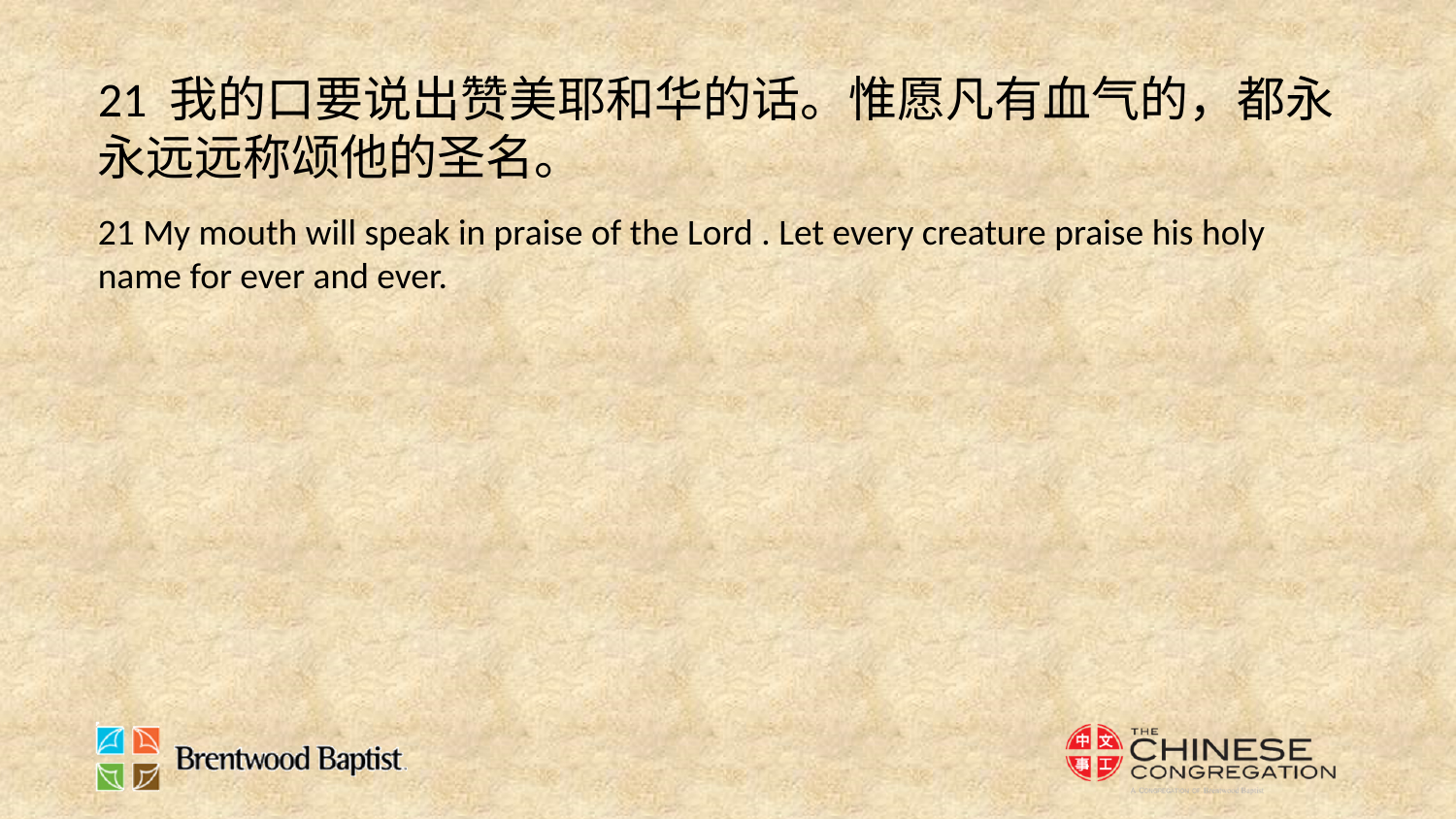

21 我的口要说出赞美耶和华的话。惟愿凡有血气的，都永永远远称颂他的圣名。

21 My mouth will speak in praise of the Lord . Let every creature praise his holy name for ever and ever.